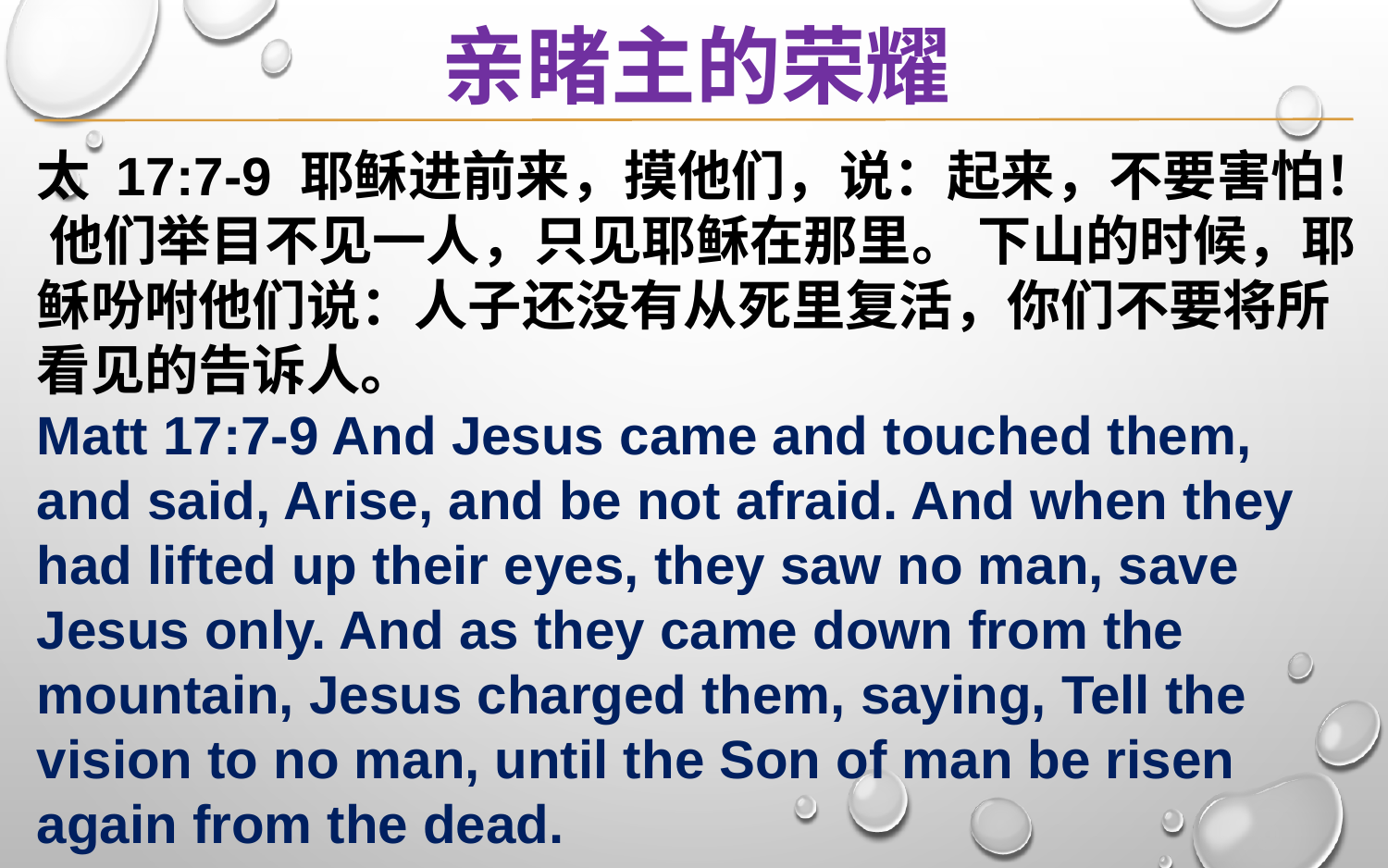

亲睹主的荣耀
太 17:7-9 耶稣进前来，摸他们，说：起来，不要害怕！ 他们举目不见一人，只见耶稣在那里。 下山的时候，耶稣吩咐他们说：人子还没有从死里复活，你们不要将所看见的告诉人。
Matt 17:7-9 And Jesus came and touched them, and said, Arise, and be not afraid. And when they had lifted up their eyes, they saw no man, save Jesus only. And as they came down from the mountain, Jesus charged them, saying, Tell the vision to no man, until the Son of man be risen again from the dead.